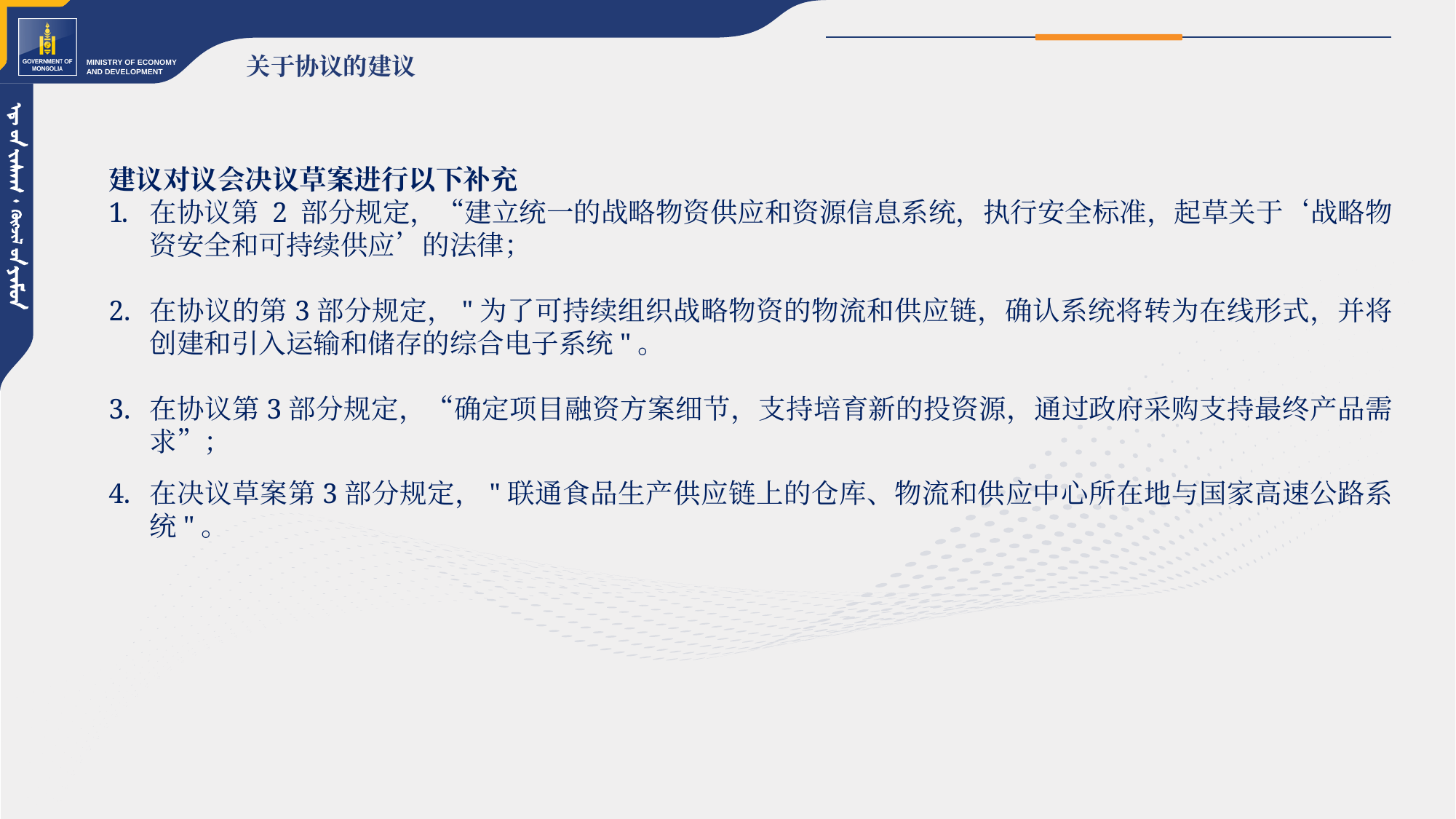

关于协议的建议

建议对议会决议草案进行以下补充
在协议第 2 部分规定，“建立统一的战略物资供应和资源信息系统，执行安全标准，起草关于‘战略物资安全和可持续供应’的法律；

在协议的第3部分规定，"为了可持续组织战略物资的物流和供应链，确认系统将转为在线形式，并将创建和引入运输和储存的综合电子系统"。

在协议第3部分规定，“确定项目融资方案细节，支持培育新的投资源，通过政府采购支持最终产品需求”；

在决议草案第3部分规定，"联通食品生产供应链上的仓库、物流和供应中心所在地与国家高速公路系统"。